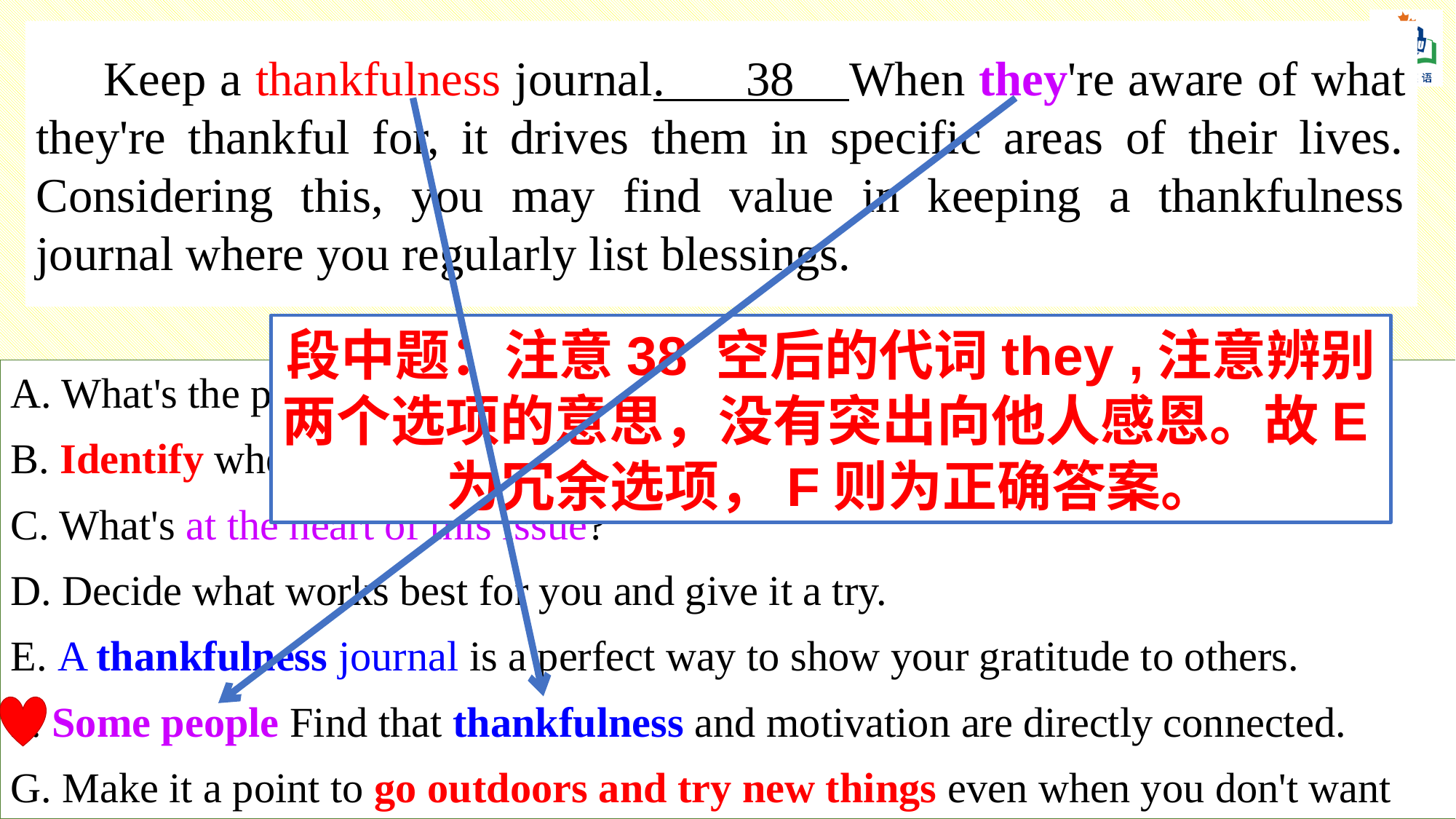

Keep a thankfulness journal.      38    When they're aware of what they're thankful for, it drives them in specific areas of their lives. Considering this, you may find value in keeping a thankfulness journal where you regularly list blessings.
段中题：注意38 空后的代词they ,注意辨别两个选项的意思，没有突出向他人感恩。故E为冗余选项，F则为正确答案。
A. What's the possible solution?
B. Identify when motivation slips.
C. What's at the heart of this issue?
D. Decide what works best for you and give it a try.
E. A thankfulness journal is a perfect way to show your gratitude to others.
F. Some people Find that thankfulness and motivation are directly connected.
G. Make it a point to go outdoors and try new things even when you don't want to.